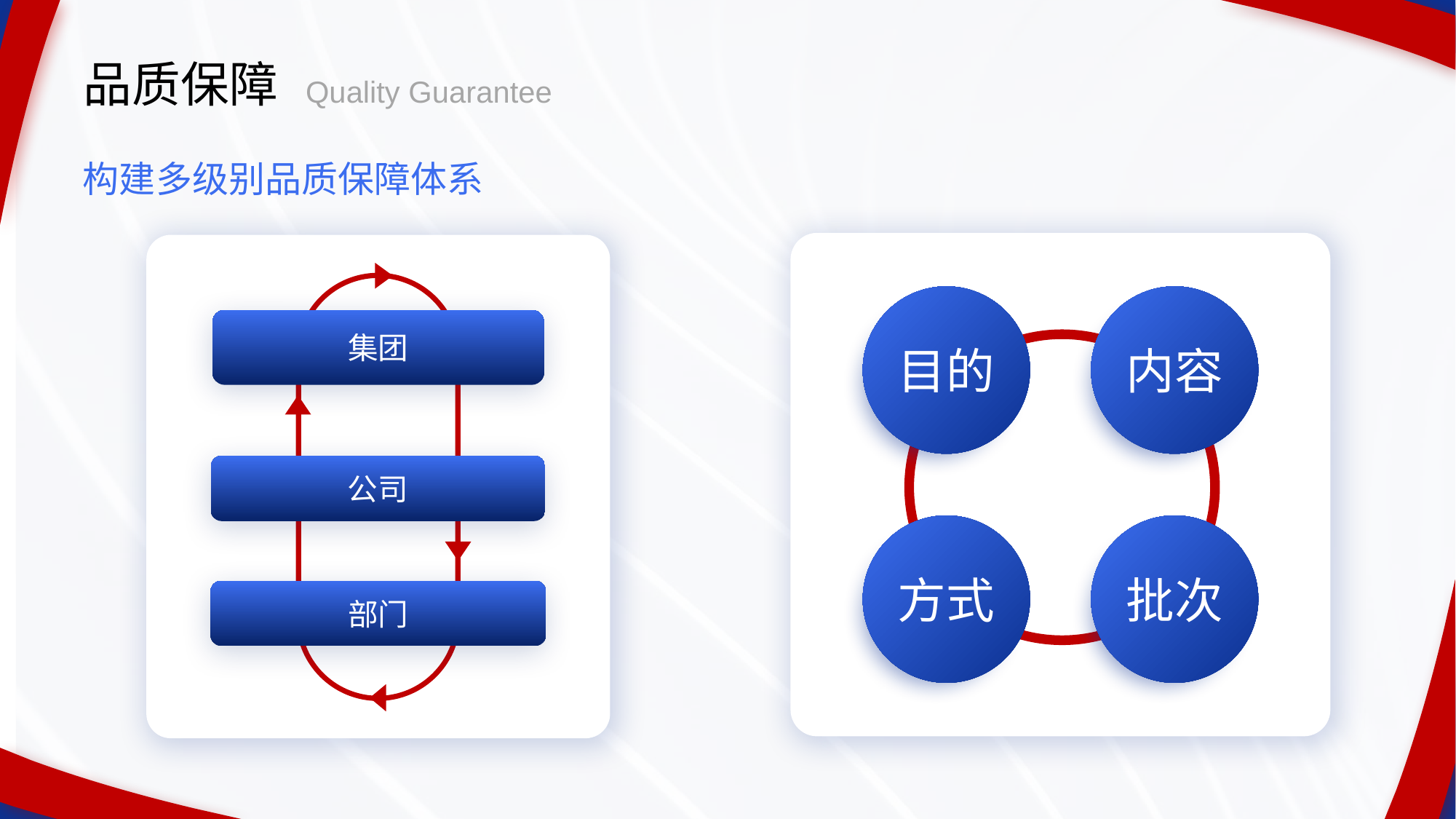

品质保障
Quality Guarantee
构建多级别品质保障体系

目的
内容
集团

公司
方式
批次

部门